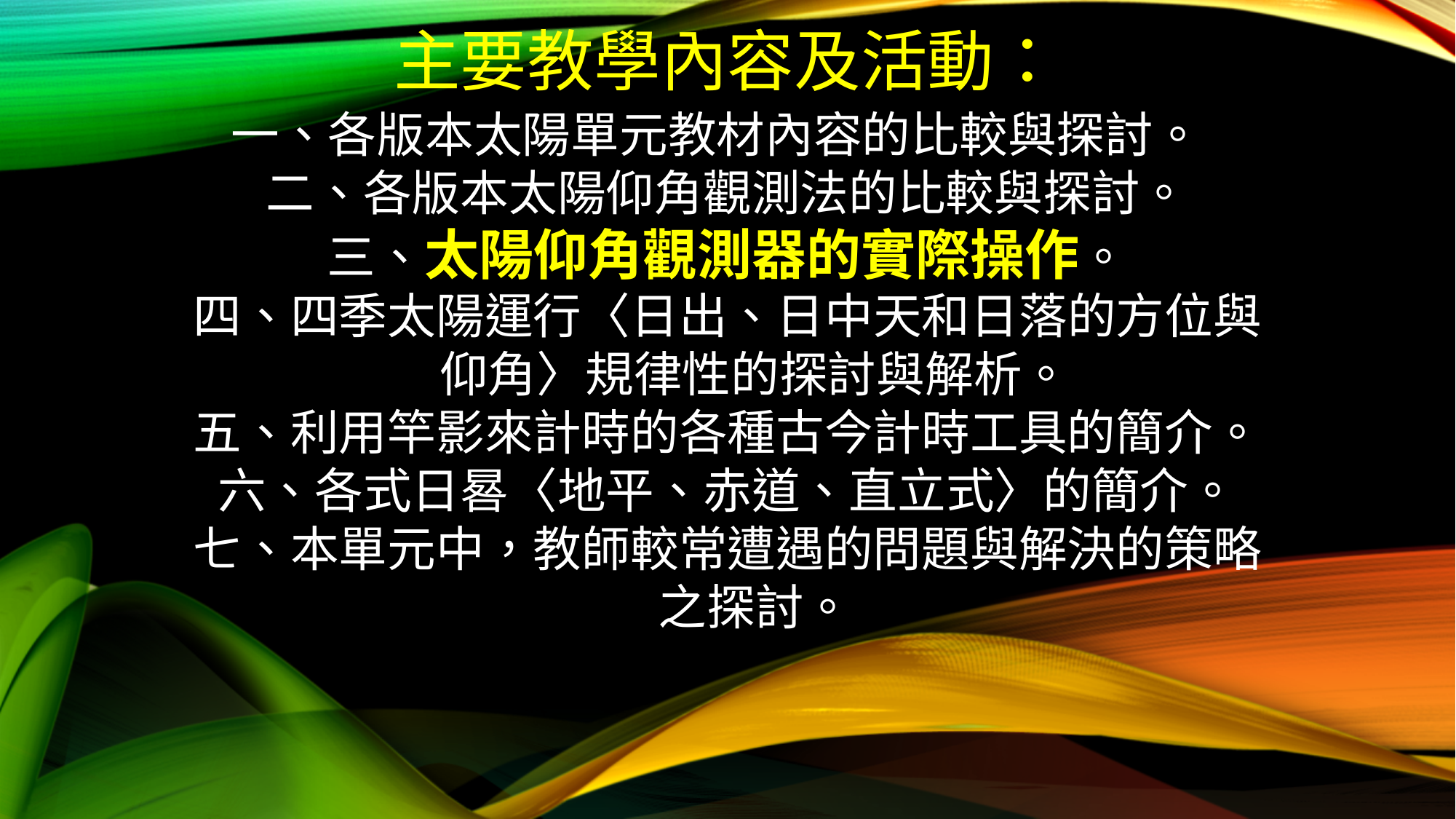

主要教學內容及活動：

一、各版本太陽單元教材內容的比較與探討。
二、各版本太陽仰角觀測法的比較與探討。
三、太陽仰角觀測器的實際操作。
四、四季太陽運行〈日出、日中天和日落的方位與
    仰角〉規律性的探討與解析。
五、利用竿影來計時的各種古今計時工具的簡介。
六、各式日晷〈地平、赤道、直立式〉的簡介。
七、本單元中，教師較常遭遇的問題與解決的策略
    之探討。